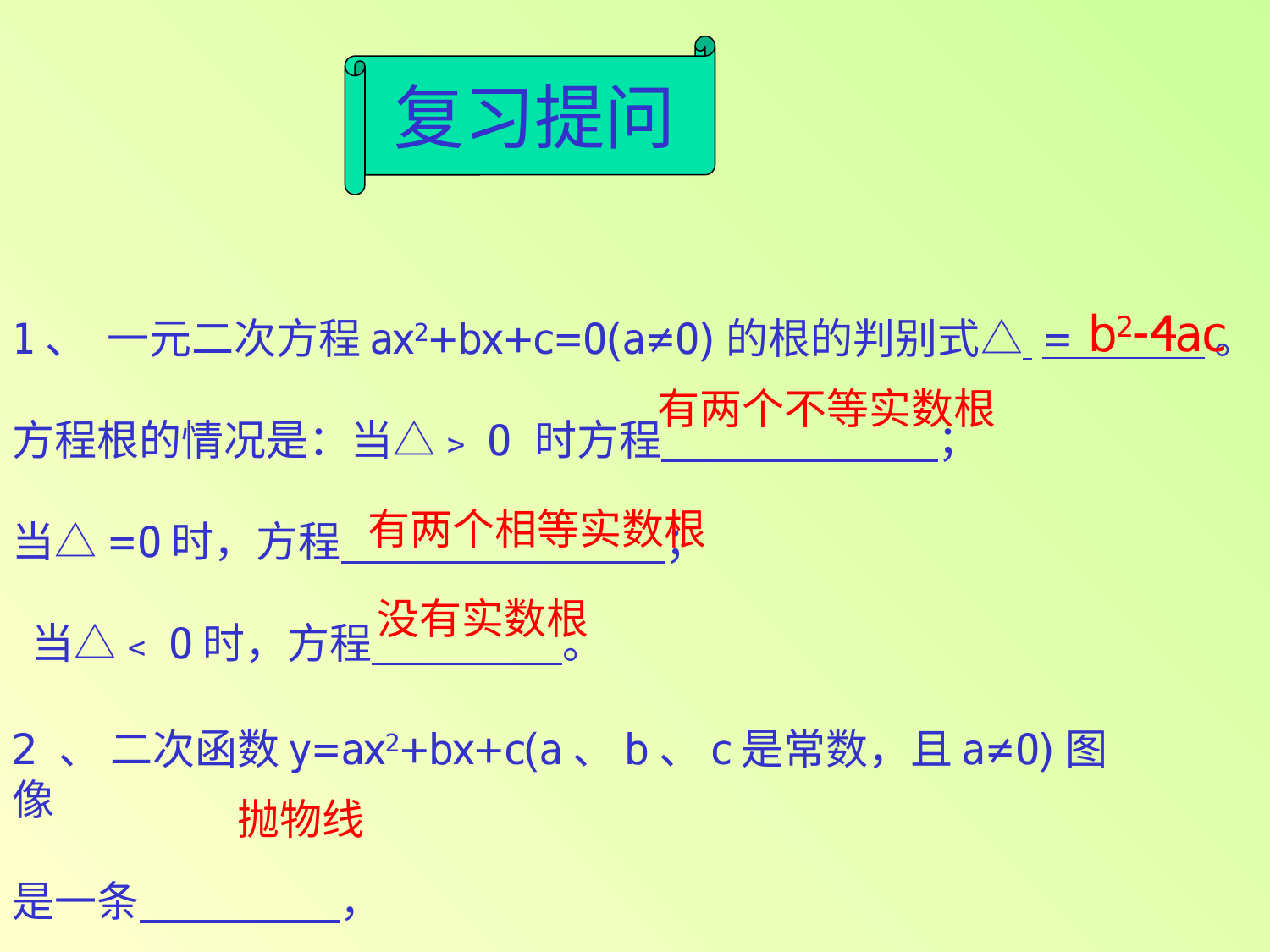

复习提问
b2-4ac
1、  一元二次方程ax2+bx+c=0(a≠0)的根的判别式△ =          。

方程根的情况是：当△﹥0 时方程                             ；

当△=0时，方程                                  ；

 当△﹤0时，方程                    。
有两个不等实数根
有两个相等实数根
没有实数根
2 、 二次函数y=ax2+bx+c(a、b、c是常数，且a≠0)图像

是一条                     ，
抛物线